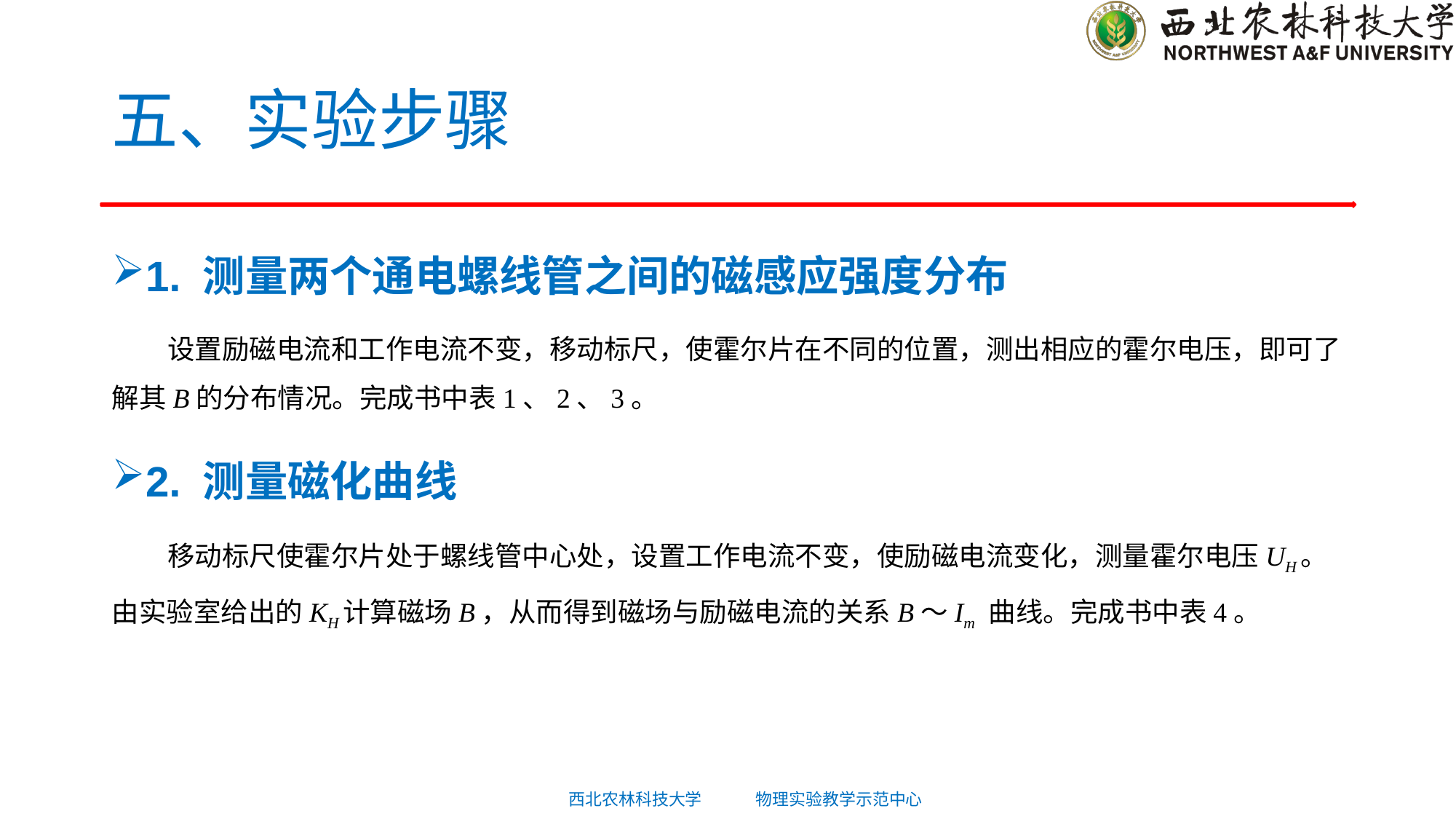

# 五、实验步骤
1. 测量两个通电螺线管之间的磁感应强度分布
        设置励磁电流和工作电流不变，移动标尺，使霍尔片在不同的位置，测出相应的霍尔电压，即可了解其B的分布情况。完成书中表1、2、3。
2. 测量磁化曲线
        移动标尺使霍尔片处于螺线管中心处，设置工作电流不变，使励磁电流变化，测量霍尔电压UH。由实验室给出的KH计算磁场B，从而得到磁场与励磁电流的关系B～Im 曲线。完成书中表4。